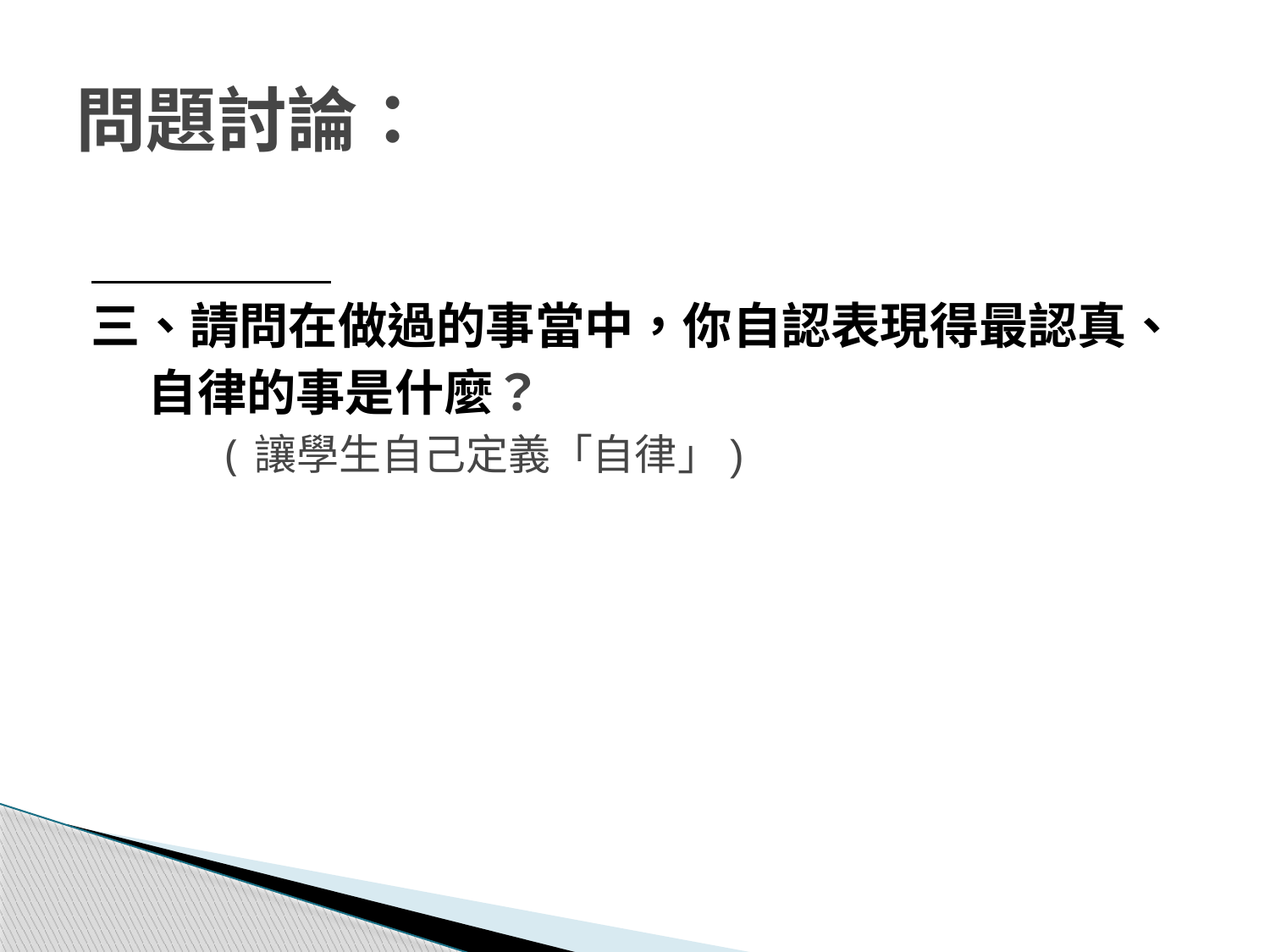

# 問題討論：

三、請問在做過的事當中，你自認表現得最認真、
    自律的事是什麼？
     (讓學生自己定義「自律」)